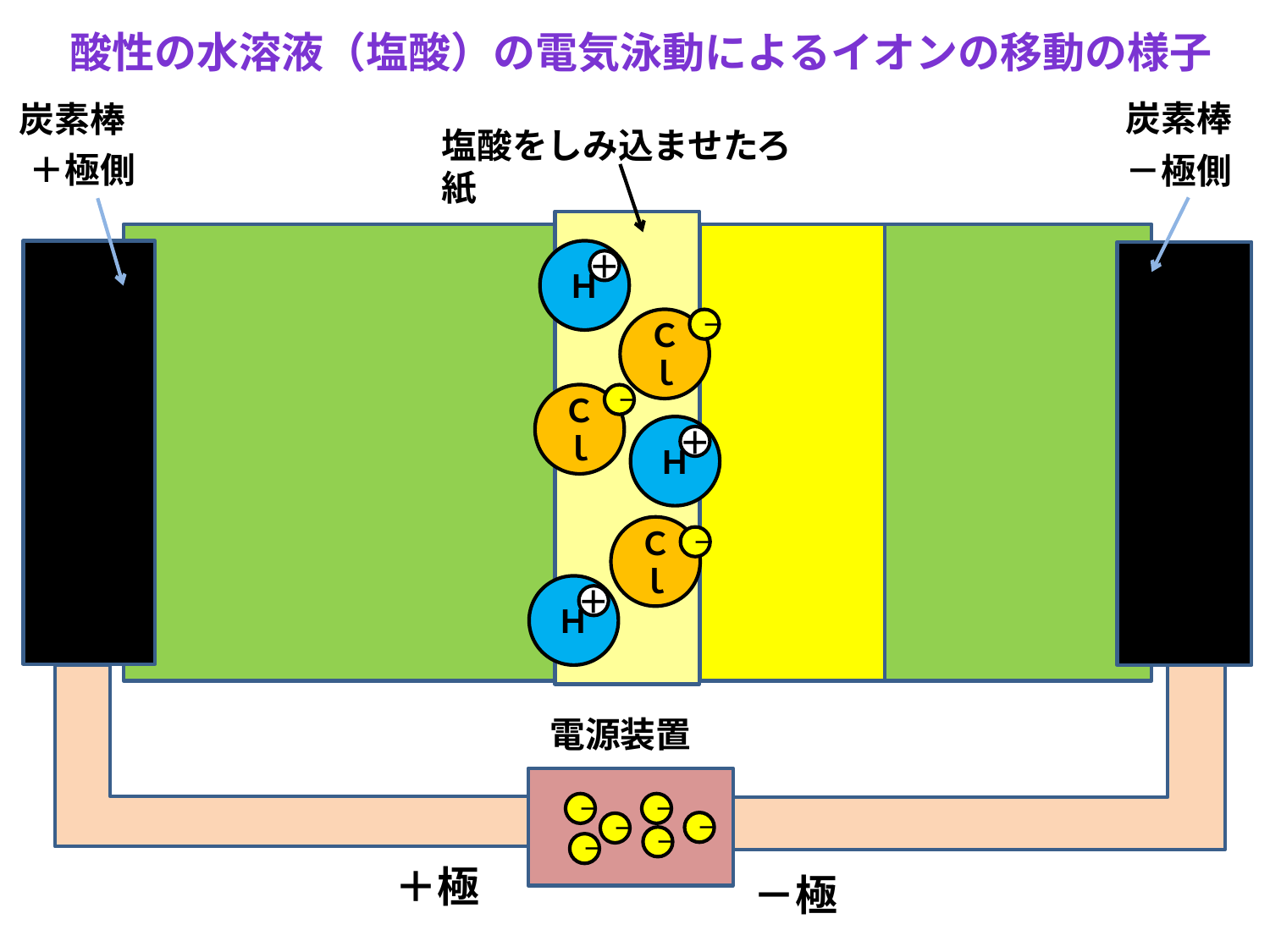

酸性の水溶液（塩酸）の電気泳動によるイオンの移動の様子
炭素棒
炭素棒
塩酸をしみ込ませたろ紙
＋極側
－極側

Ｈ

＋

Ｃｌ
－
Ｃｌ
－
Ｈ

＋
Ｃｌ
－
Ｈ

＋

電源装置

－
－
－
－
－
－
＋極
－極